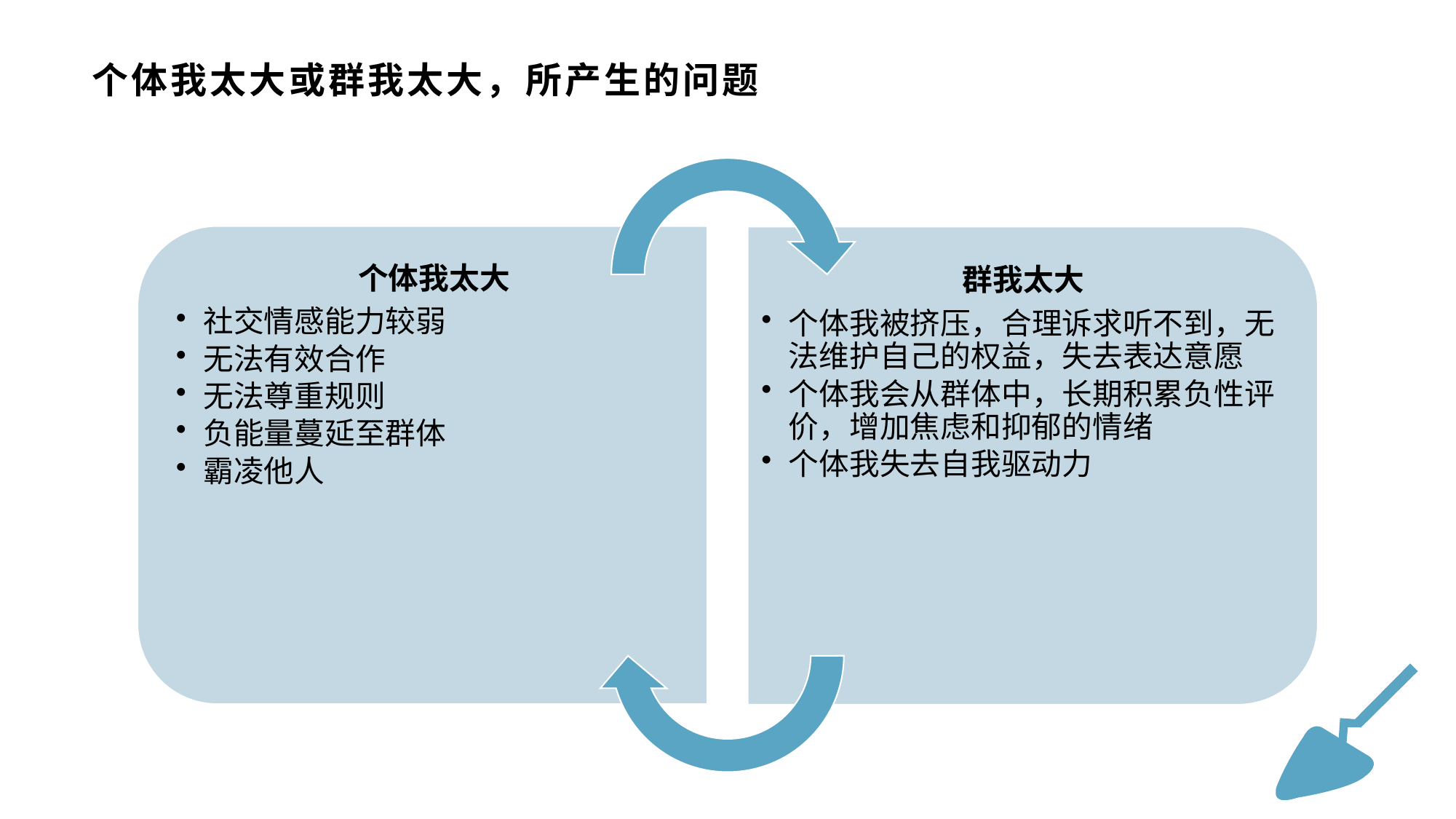

# 个体我太大或群我太大，所产生的问题
个体我太大
社交情感能力较弱
无法有效合作
无法尊重规则
负能量蔓延至群体
霸凌他人

群我太大
个体我被挤压，合理诉求听不到，无法维护自己的权益，失去表达意愿
个体我会从群体中，长期积累负性评价，增加焦虑和抑郁的情绪
个体我失去自我驱动力